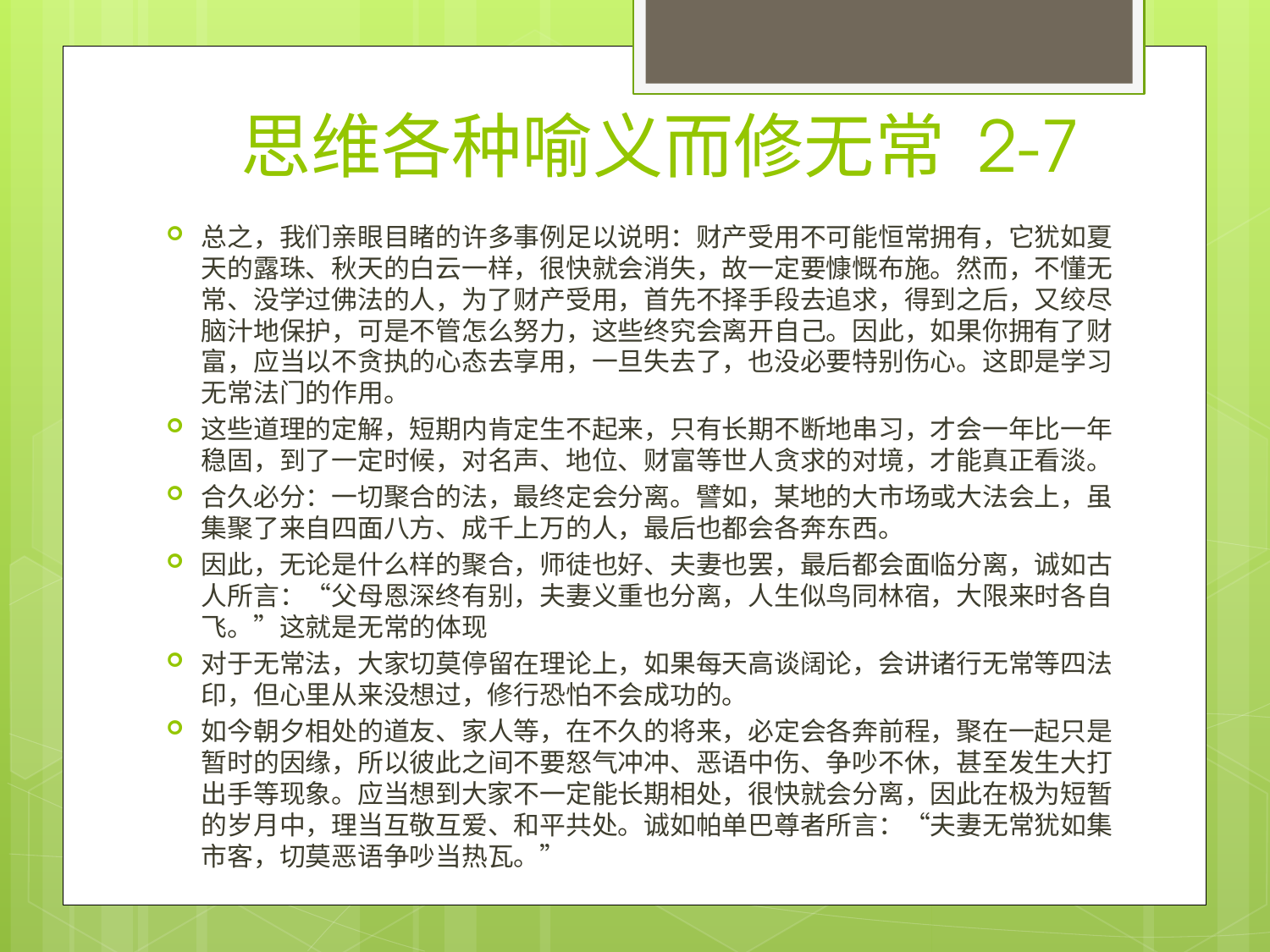

# 思维各种喻义而修无常 2-7
总之，我们亲眼目睹的许多事例足以说明：财产受用不可能恒常拥有，它犹如夏天的露珠、秋天的白云一样，很快就会消失，故一定要慷慨布施。然而，不懂无常、没学过佛法的人，为了财产受用，首先不择手段去追求，得到之后，又绞尽脑汁地保护，可是不管怎么努力，这些终究会离开自己。因此，如果你拥有了财富，应当以不贪执的心态去享用，一旦失去了，也没必要特别伤心。这即是学习无常法门的作用。
这些道理的定解，短期内肯定生不起来，只有长期不断地串习，才会一年比一年稳固，到了一定时候，对名声、地位、财富等世人贪求的对境，才能真正看淡。
合久必分：一切聚合的法，最终定会分离。譬如，某地的大市场或大法会上，虽集聚了来自四面八方、成千上万的人，最后也都会各奔东西。
因此，无论是什么样的聚合，师徒也好、夫妻也罢，最后都会面临分离，诚如古人所言：“父母恩深终有别，夫妻义重也分离，人生似鸟同林宿，大限来时各自飞。”这就是无常的体现
对于无常法，大家切莫停留在理论上，如果每天高谈阔论，会讲诸行无常等四法印，但心里从来没想过，修行恐怕不会成功的。
如今朝夕相处的道友、家人等，在不久的将来，必定会各奔前程，聚在一起只是暂时的因缘，所以彼此之间不要怒气冲冲、恶语中伤、争吵不休，甚至发生大打出手等现象。应当想到大家不一定能长期相处，很快就会分离，因此在极为短暂的岁月中，理当互敬互爱、和平共处。诚如帕单巴尊者所言：“夫妻无常犹如集市客，切莫恶语争吵当热瓦。”